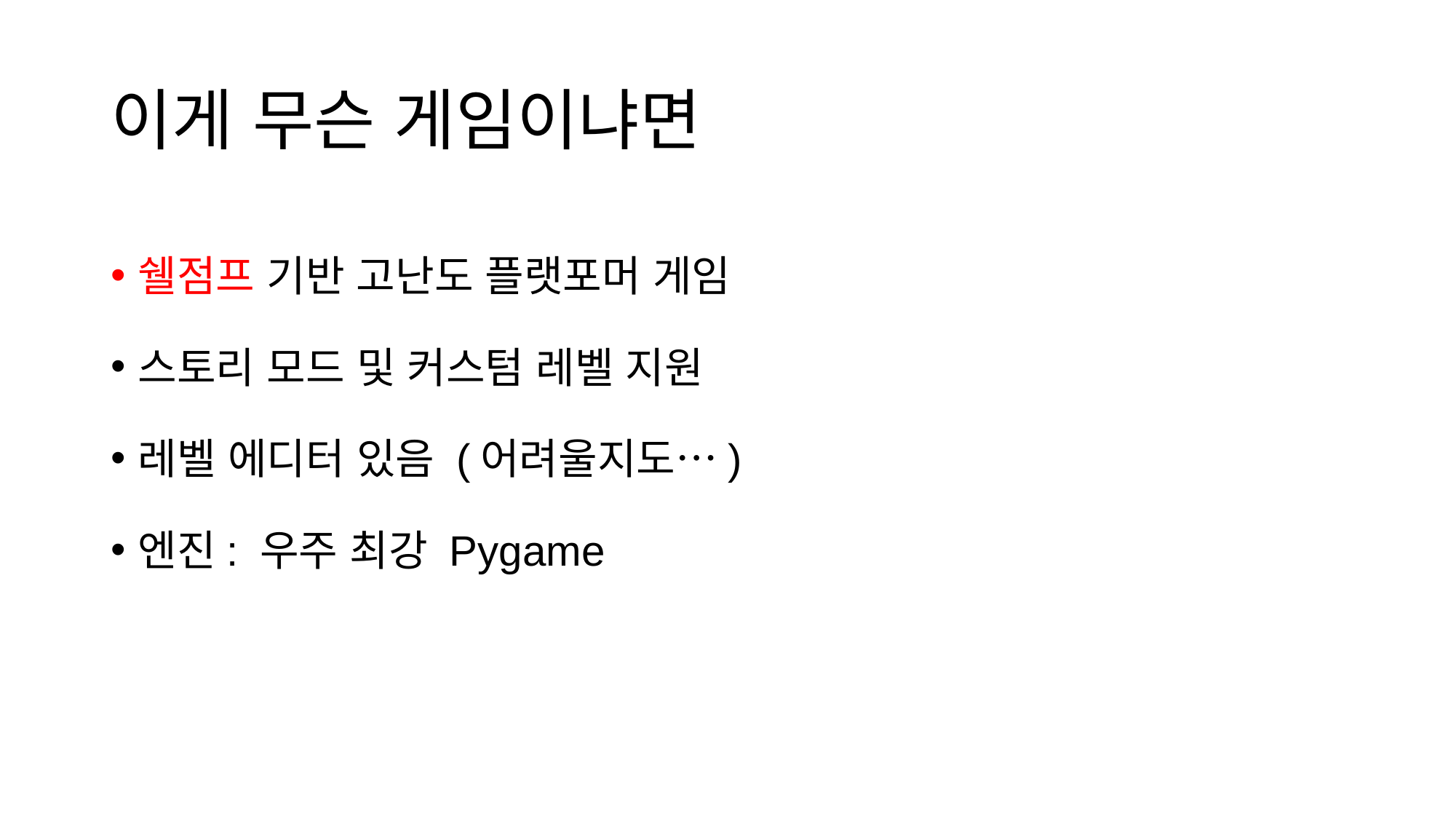

# 이게 무슨 게임이냐면
쉘점프 기반 고난도 플랫포머 게임
스토리 모드 및 커스텀 레벨 지원
레벨 에디터 있음 (어려울지도…)
엔진: 우주 최강 Pygame